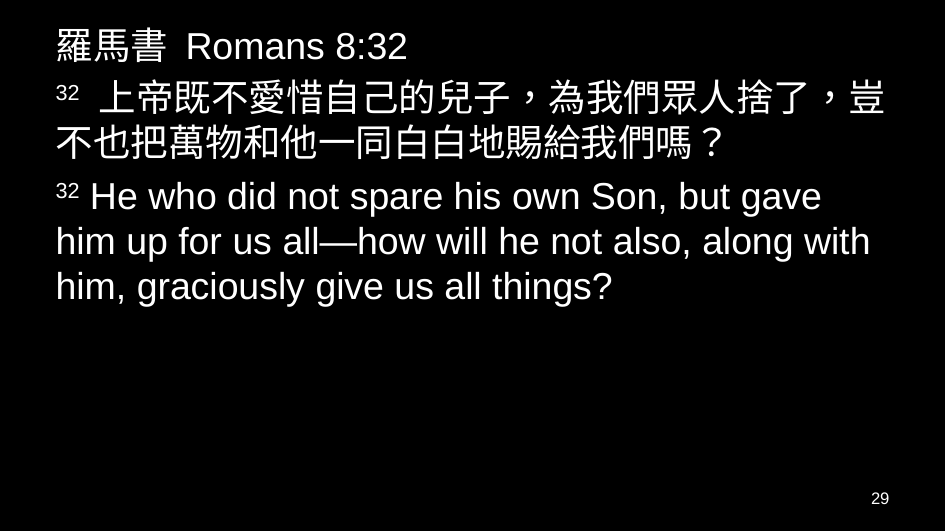

羅馬書 Romans 8:32
32 上帝既不愛惜自己的兒子，為我們眾人捨了，豈不也把萬物和他一同白白地賜給我們嗎？
32 He who did not spare his own Son, but gave him up for us all—how will he not also, along with him, graciously give us all things?
29